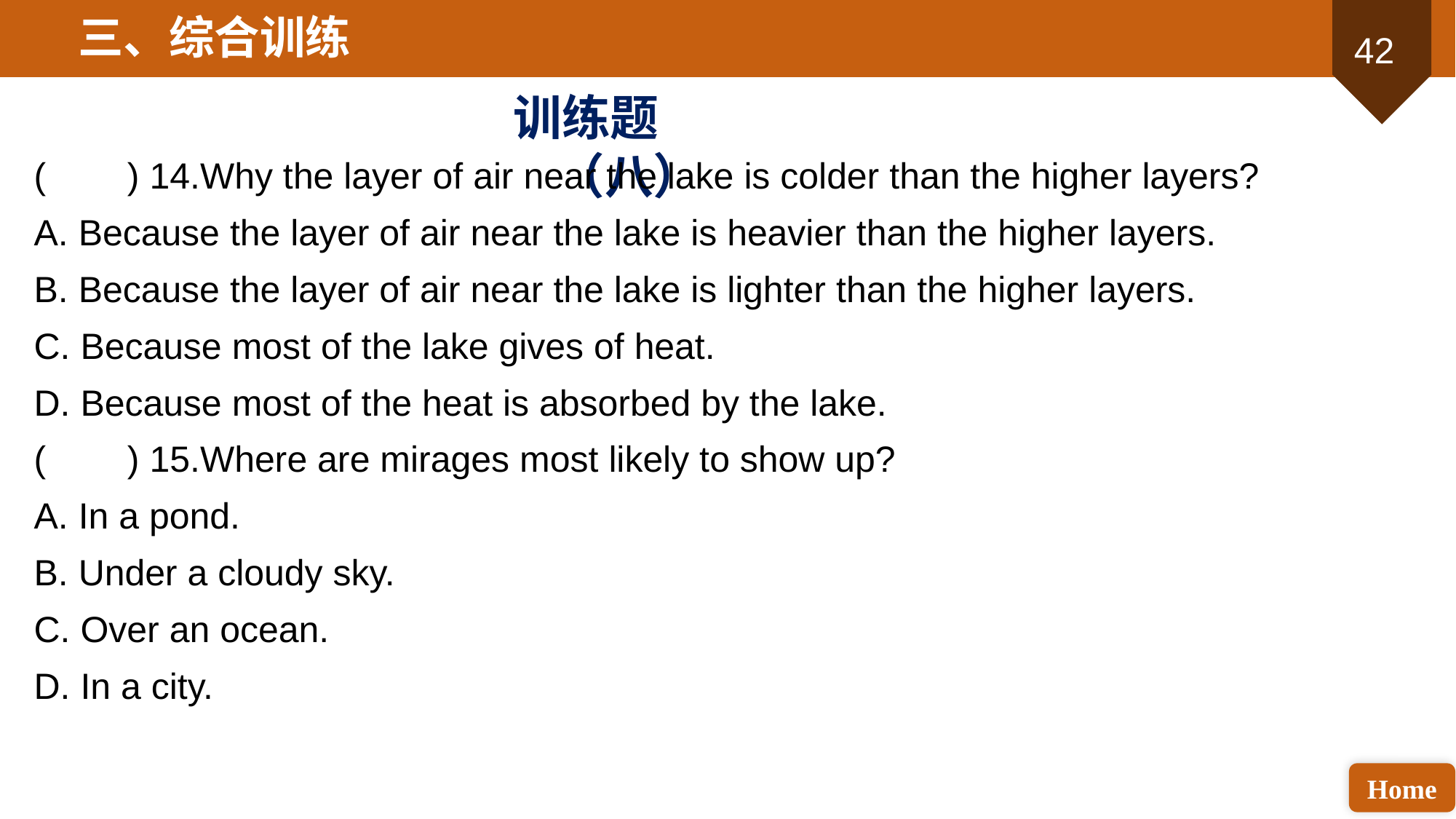

三、综合训练
训练题（八）
(        ) 14.Why the layer of air near the lake is colder than the higher layers?
A. Because the layer of air near the lake is heavier than the higher layers.
B. Because the layer of air near the lake is lighter than the higher layers.
C. Because most of the lake gives of heat.
D. Because most of the heat is absorbed by the lake.
(        ) 15.Where are mirages most likely to show up?
A. In a pond.
B. Under a cloudy sky.
C. Over an ocean.
D. In a city.